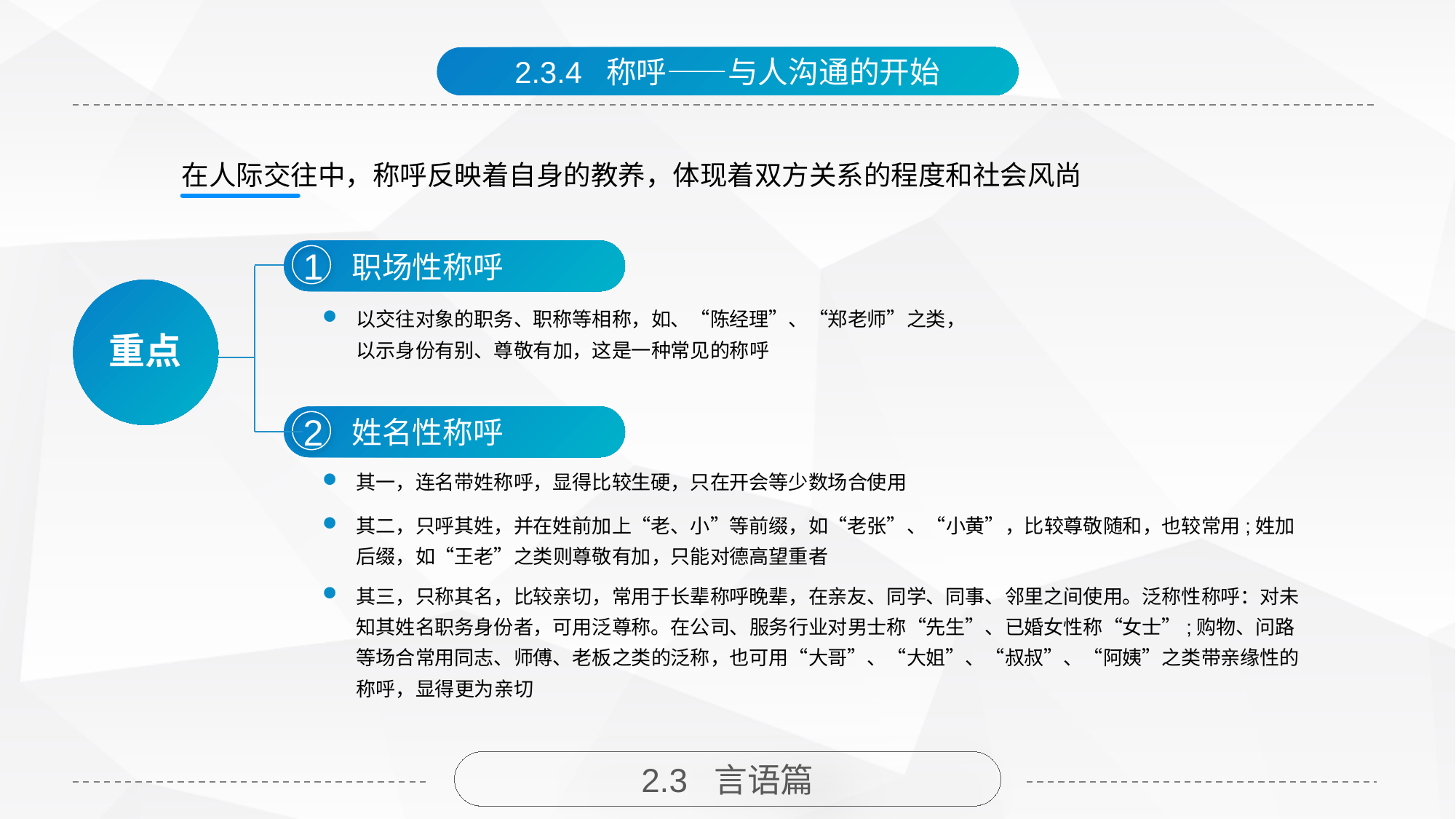

2.3.4  称呼——与人沟通的开始
在人际交往中，称呼反映着自身的教养，体现着双方关系的程度和社会风尚
1

职场性称呼

重点
2

姓名性称呼
以交往对象的职务、职称等相称，如、“陈经理”、“郑老师”之类，以示身份有别、尊敬有加，这是一种常见的称呼
其一，连名带姓称呼，显得比较生硬，只在开会等少数场合使用
其二，只呼其姓，并在姓前加上“老、小”等前缀，如“老张”、“小黄”，比较尊敬随和，也较常用;姓加后缀，如“王老”之类则尊敬有加，只能对德高望重者
其三，只称其名，比较亲切，常用于长辈称呼晚辈，在亲友、同学、同事、邻里之间使用。泛称性称呼：对未知其姓名职务身份者，可用泛尊称。在公司、服务行业对男士称“先生”、已婚女性称“女士”;购物、问路等场合常用同志、师傅、老板之类的泛称，也可用“大哥”、“大姐”、“叔叔”、“阿姨”之类带亲缘性的称呼，显得更为亲切
2.3  言语篇